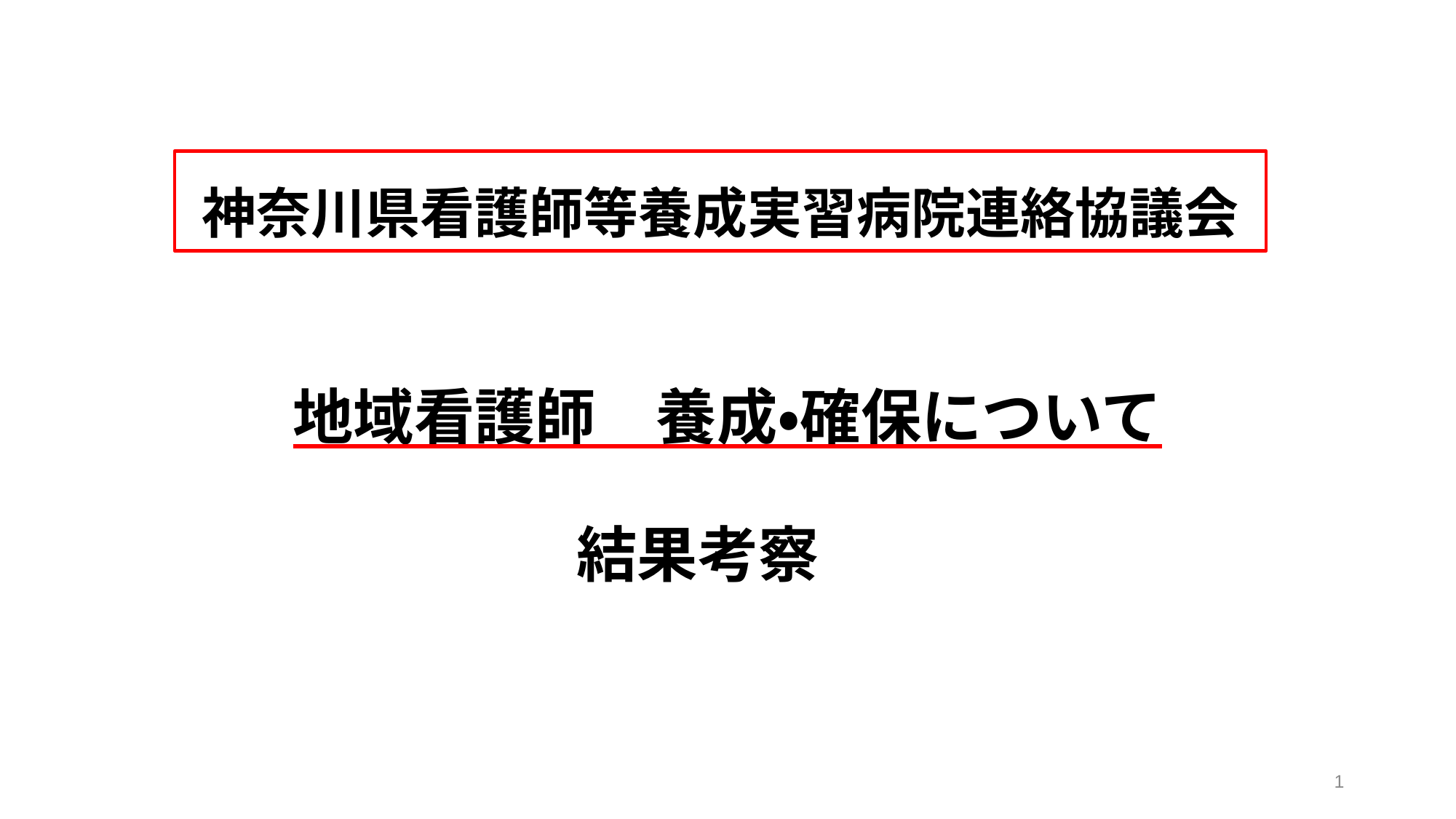

# 神奈川県看護師等養成実習病院連絡協議会
地域看護師　養成・確保について

結果考察

1